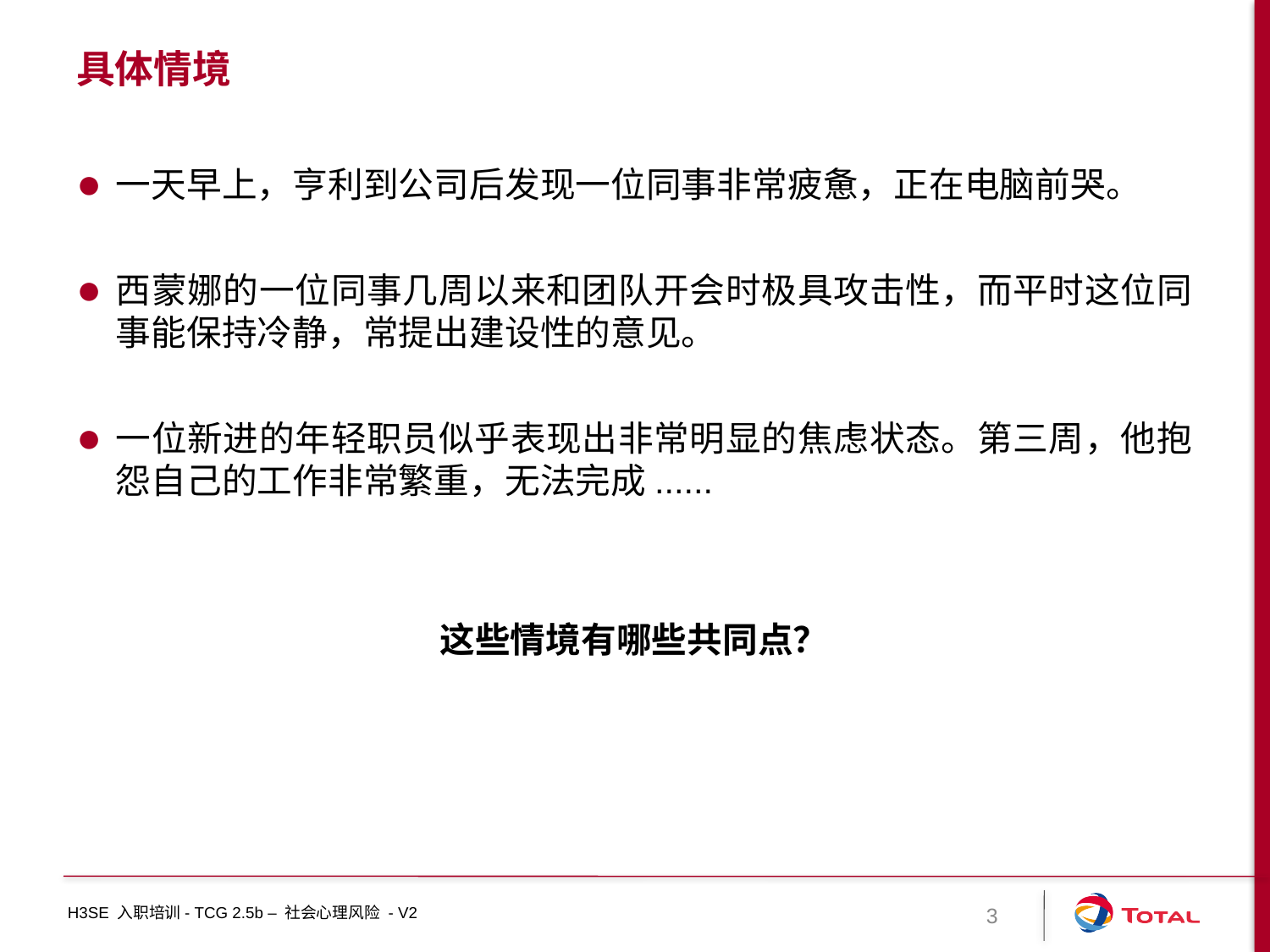

# 具体情境
一天早上，亨利到公司后发现一位同事非常疲惫，正在电脑前哭。

西蒙娜的一位同事几周以来和团队开会时极具攻击性，而平时这位同事能保持冷静，常提出建设性的意见。

一位新进的年轻职员似乎表现出非常明显的焦虑状态。第三周，他抱怨自己的工作非常繁重，无法完成......

这些情境有哪些共同点？
3
H3SE 入职培训- TCG 2.5b – 社会心理风险 - V2